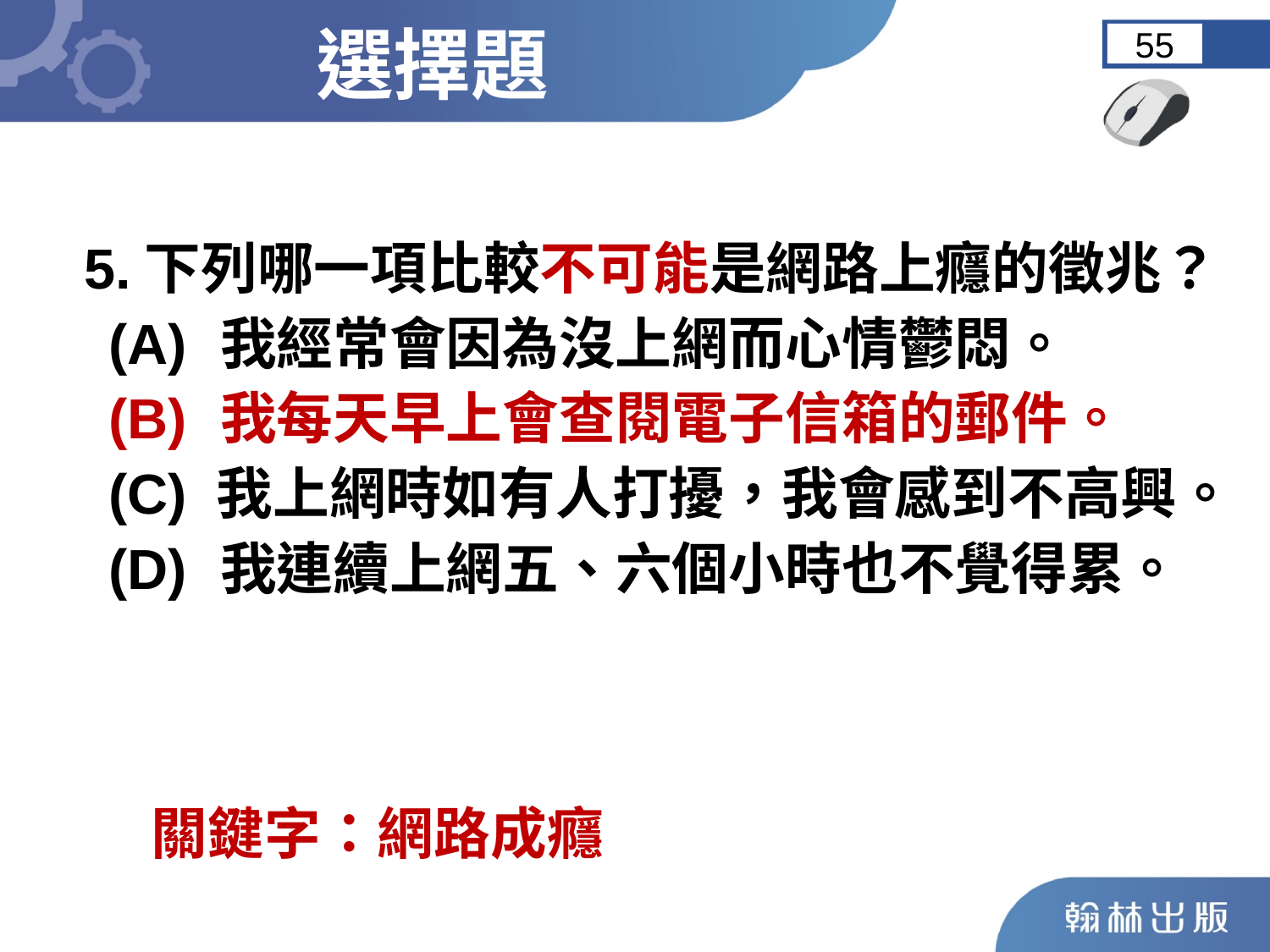

選擇題

55
 5.下列哪一項比較不可能是網路上癮的徵兆？
	 (A)	我經常會因為沒上網而心情鬱悶。
	 (B)	我每天早上會查閱電子信箱的郵件。
	 (C) 我上網時如有人打擾，我會感到不高興。
	 (D)	我連續上網五、六個小時也不覺得累。

關鍵字：網路成癮